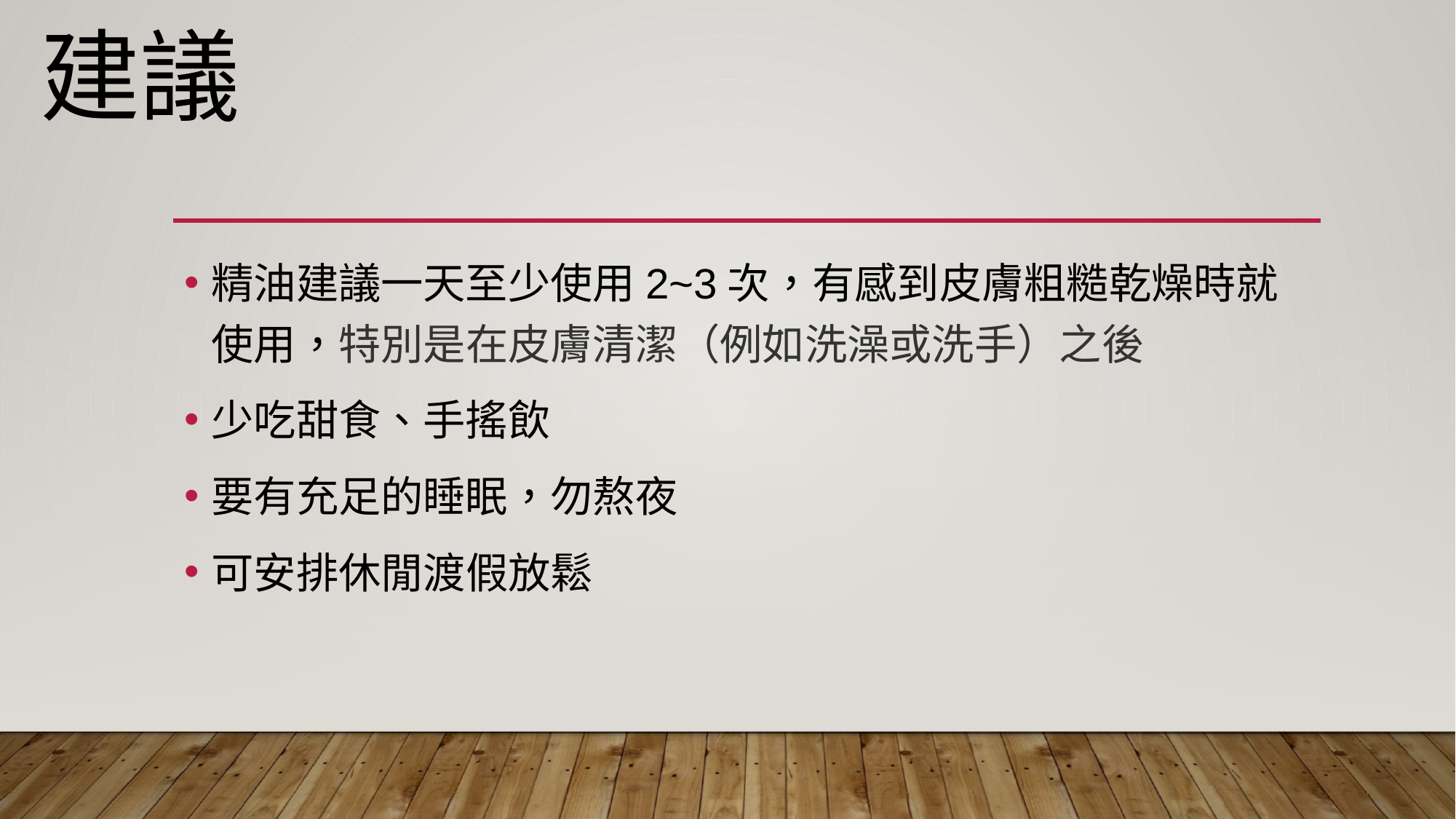

# 建議
精油建議一天至少使用2~3次，有感到皮膚粗糙乾燥時就使用，特別是在皮膚清潔（例如洗澡或洗手）之後
少吃甜食、手搖飲
要有充足的睡眠，勿熬夜
可安排休閒渡假放鬆